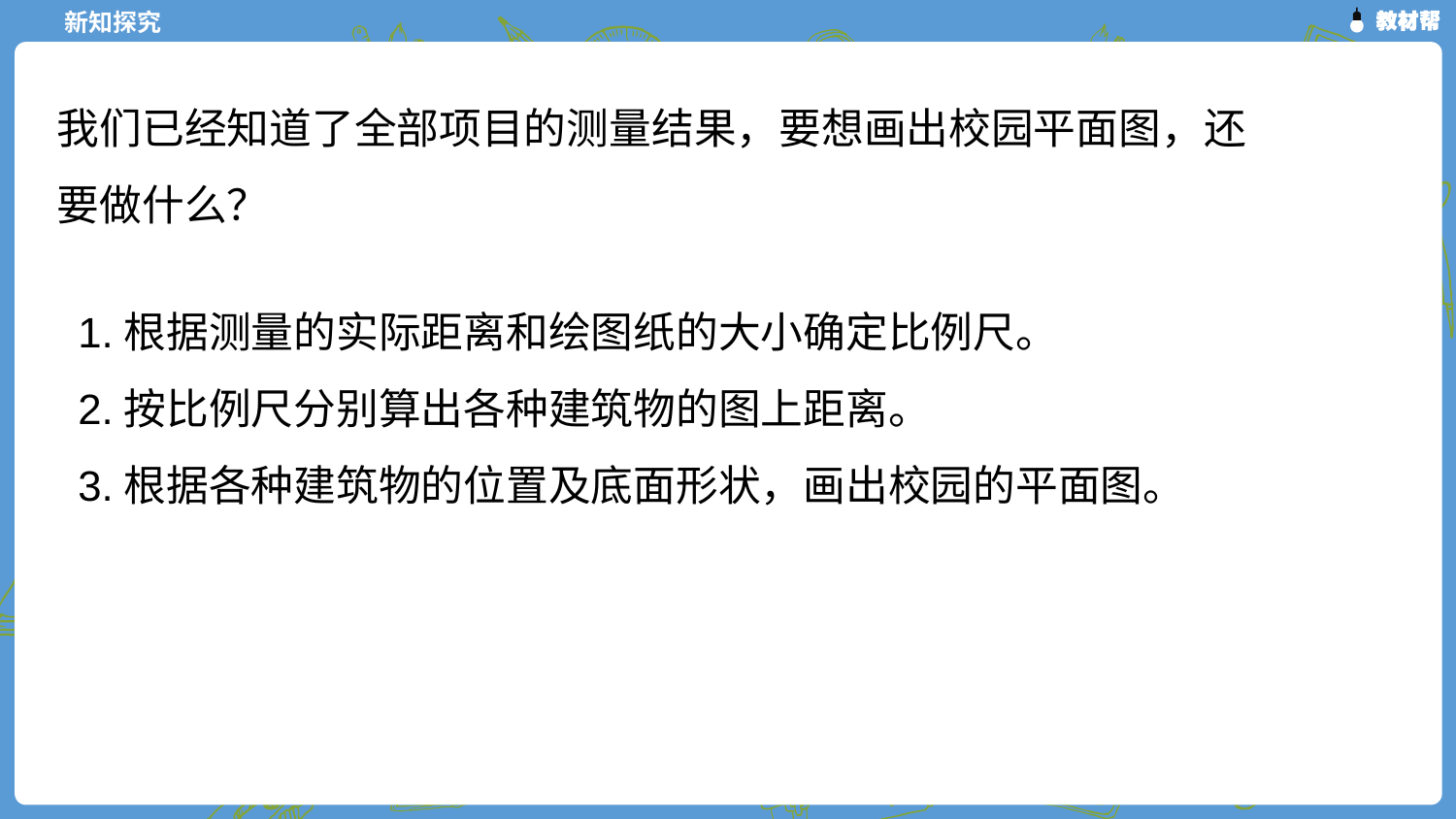

我们已经知道了全部项目的测量结果，要想画出校园平面图，还要做什么？
1.根据测量的实际距离和绘图纸的大小确定比例尺。
2.按比例尺分别算出各种建筑物的图上距离。
3.根据各种建筑物的位置及底面形状，画出校园的平面图。